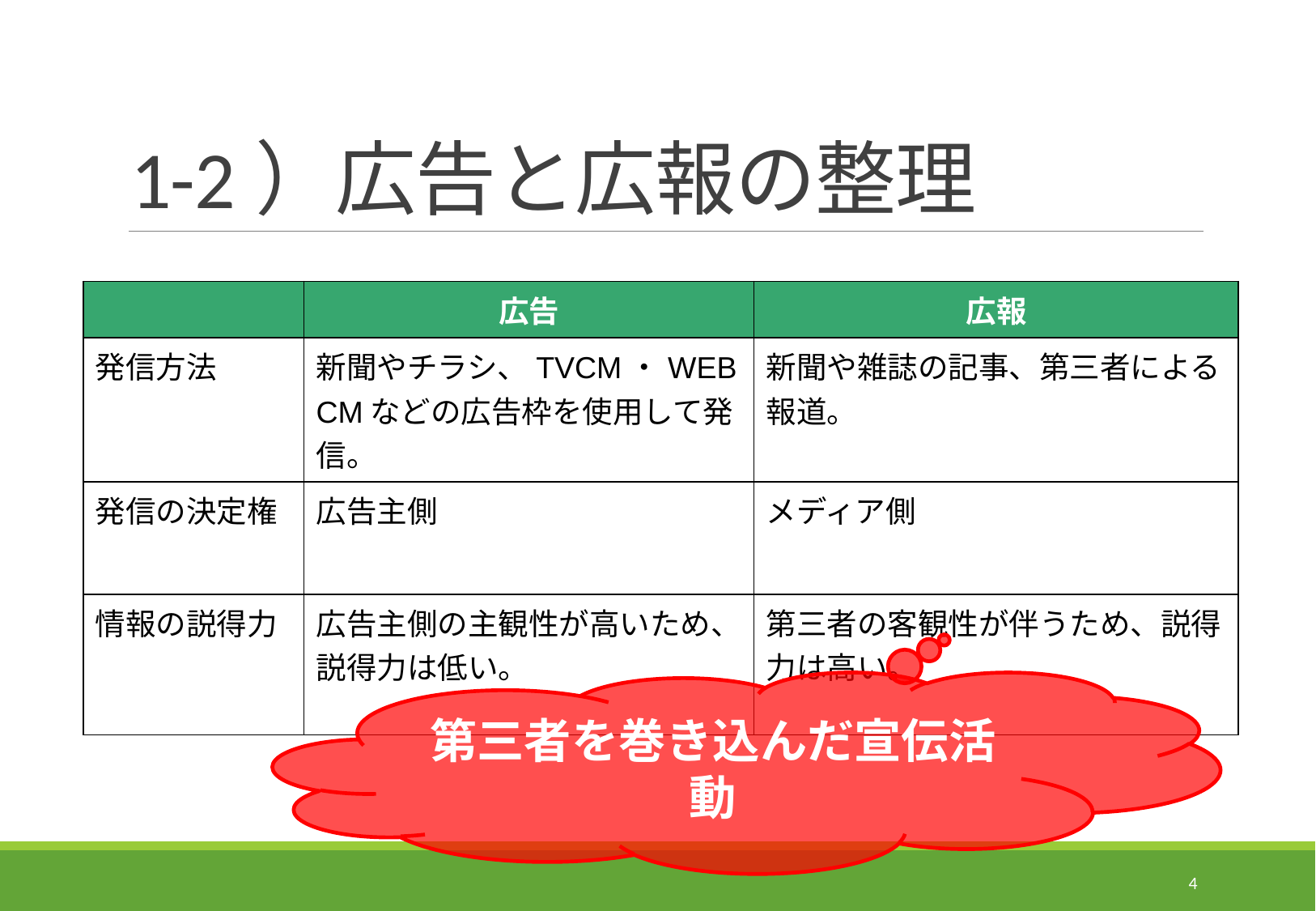

# 1-2）広告と広報の整理
|  | 広告 | 広報 |
| --- | --- | --- |
| 発信方法 | 新聞やチラシ、TVCM・WEB CMなどの広告枠を使用して発信。 | 新聞や雑誌の記事、第三者による報道。 |
| 発信の決定権 | 広告主側 | メディア側 |
| 情報の説得力 | 広告主側の主観性が高いため、説得力は低い。 | 第三者の客観性が伴うため、説得力は高い。 |
第三者を巻き込んだ宣伝活動
4